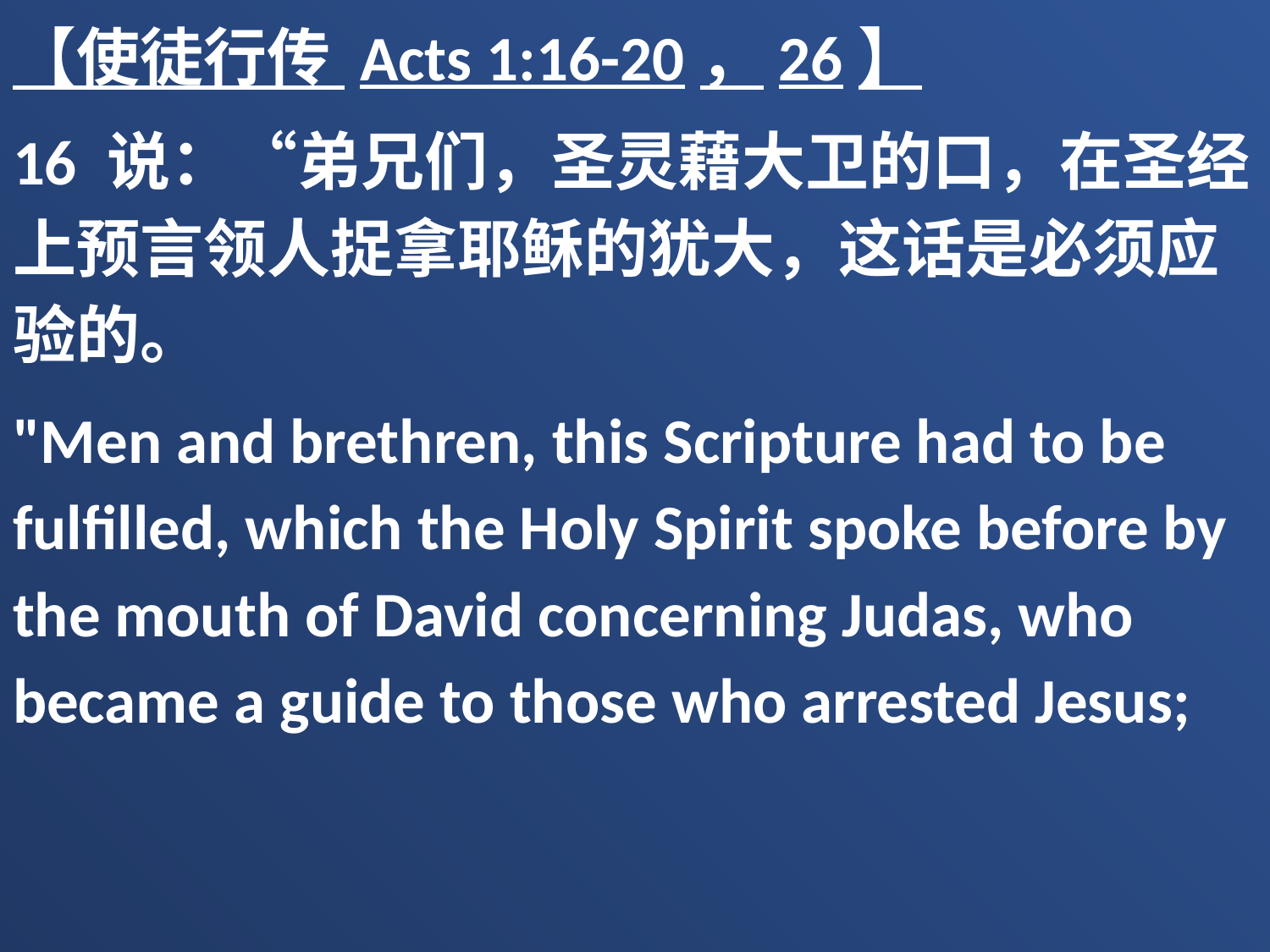

【使徒行传 Acts 1:16-20，26】
16 说：“弟兄们，圣灵藉大卫的口，在圣经上预言领人捉拿耶稣的犹大，这话是必须应验的。
"Men and brethren, this Scripture had to be fulfilled, which the Holy Spirit spoke before by the mouth of David concerning Judas, who became a guide to those who arrested Jesus;